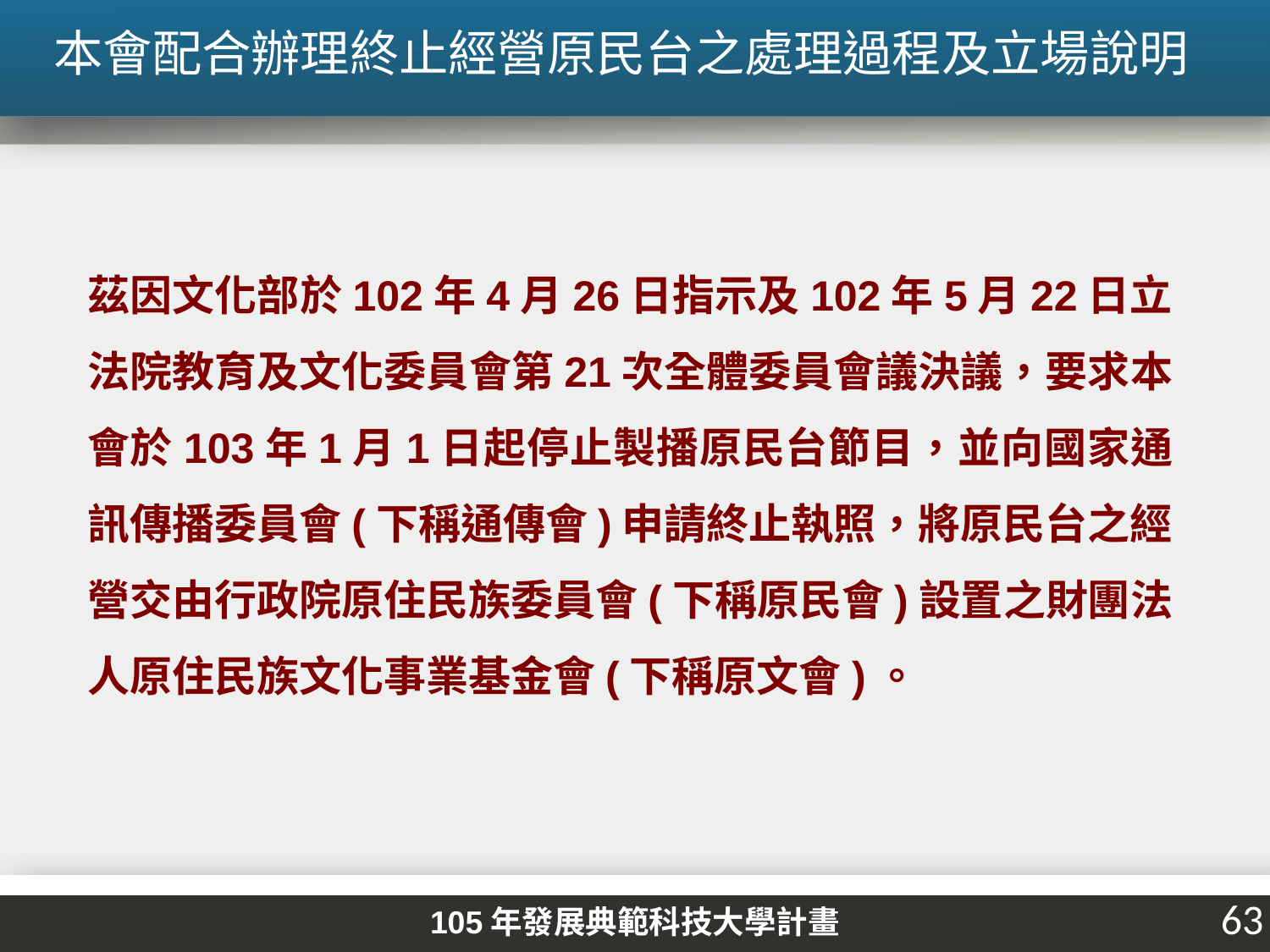

本會配合辦理終止經營原民台之處理過程及立場說明

茲因文化部於102年4月26日指示及102年5月22日立法院教育及文化委員會第21次全體委員會議決議，要求本會於103年1月1日起停止製播原民台節目，並向國家通訊傳播委員會(下稱通傳會)申請終止執照，將原民台之經營交由行政院原住民族委員會(下稱原民會)設置之財團法人原住民族文化事業基金會(下稱原文會)。